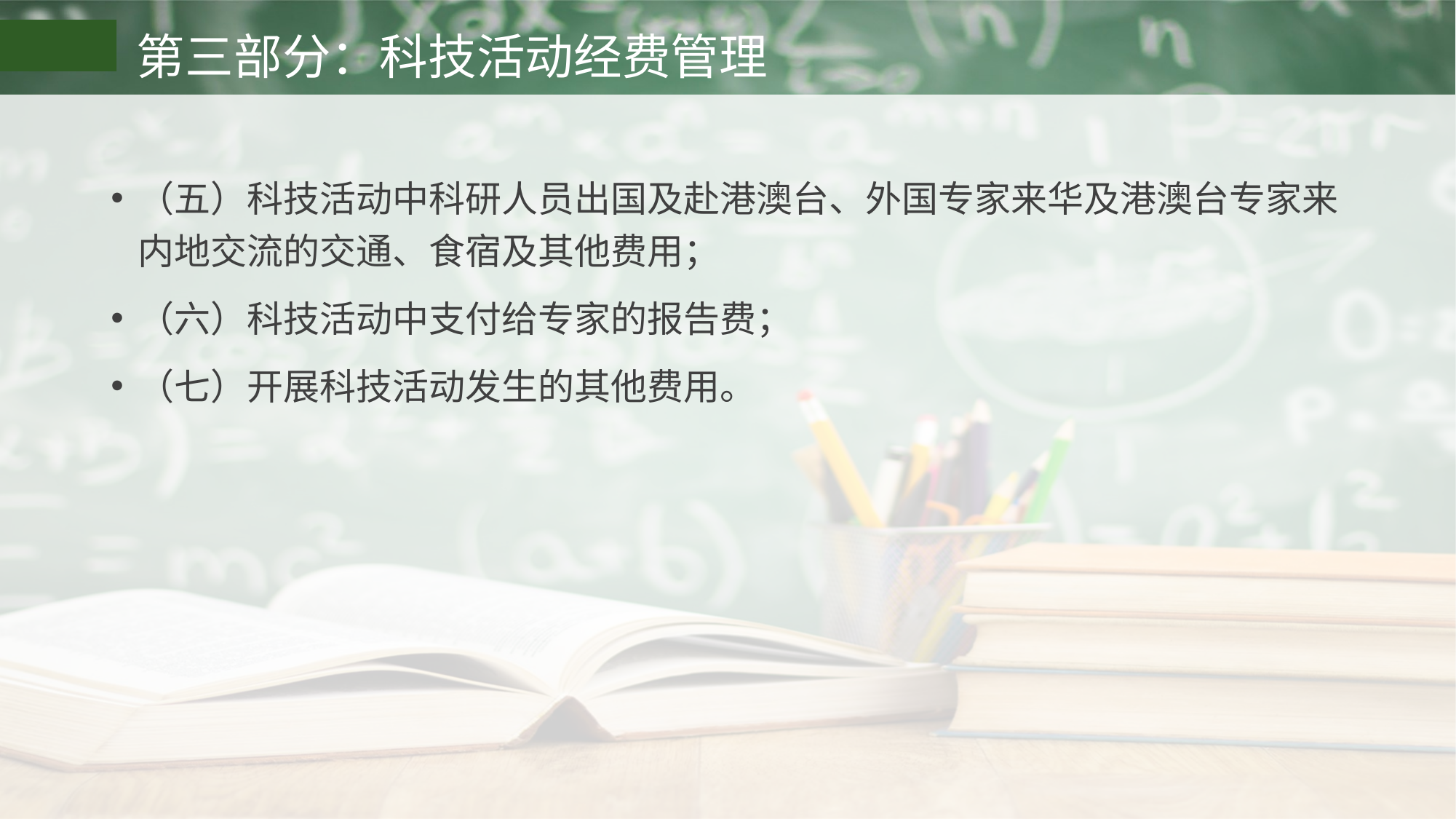

# 第三部分：科技活动经费管理
（五）科技活动中科研人员出国及赴港澳台、外国专家来华及港澳台专家来内地交流的交通、食宿及其他费用；
（六）科技活动中支付给专家的报告费；
（七）开展科技活动发生的其他费用。